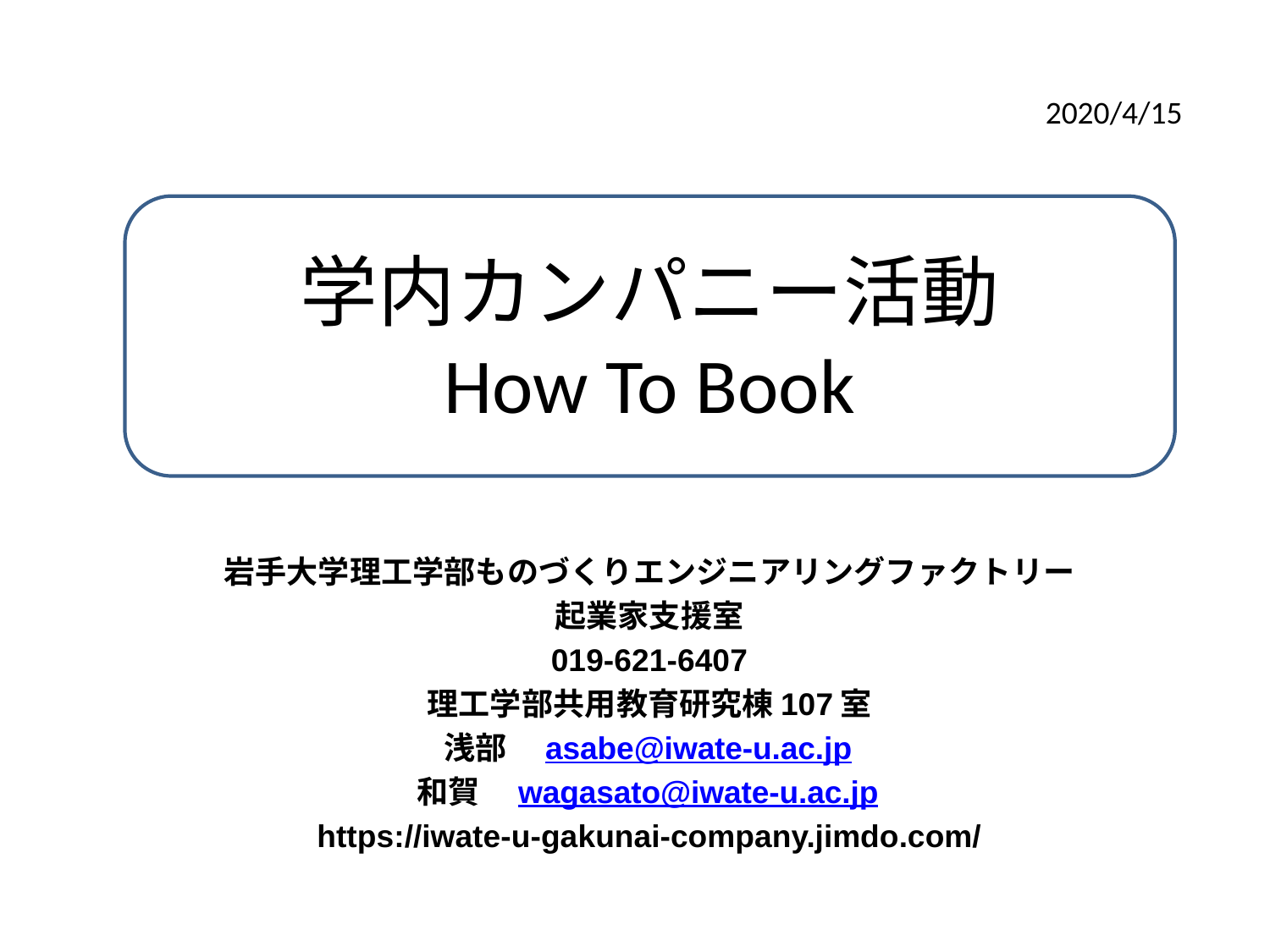

2020/4/15
学内カンパニー活動
How To Book
岩手大学理工学部ものづくりエンジニアリングファクトリー
起業家支援室
019-621-6407
理工学部共用教育研究棟107室
浅部　asabe@iwate-u.ac.jp
和賀　wagasato@iwate-u.ac.jp
https://iwate-u-gakunai-company.jimdo.com/